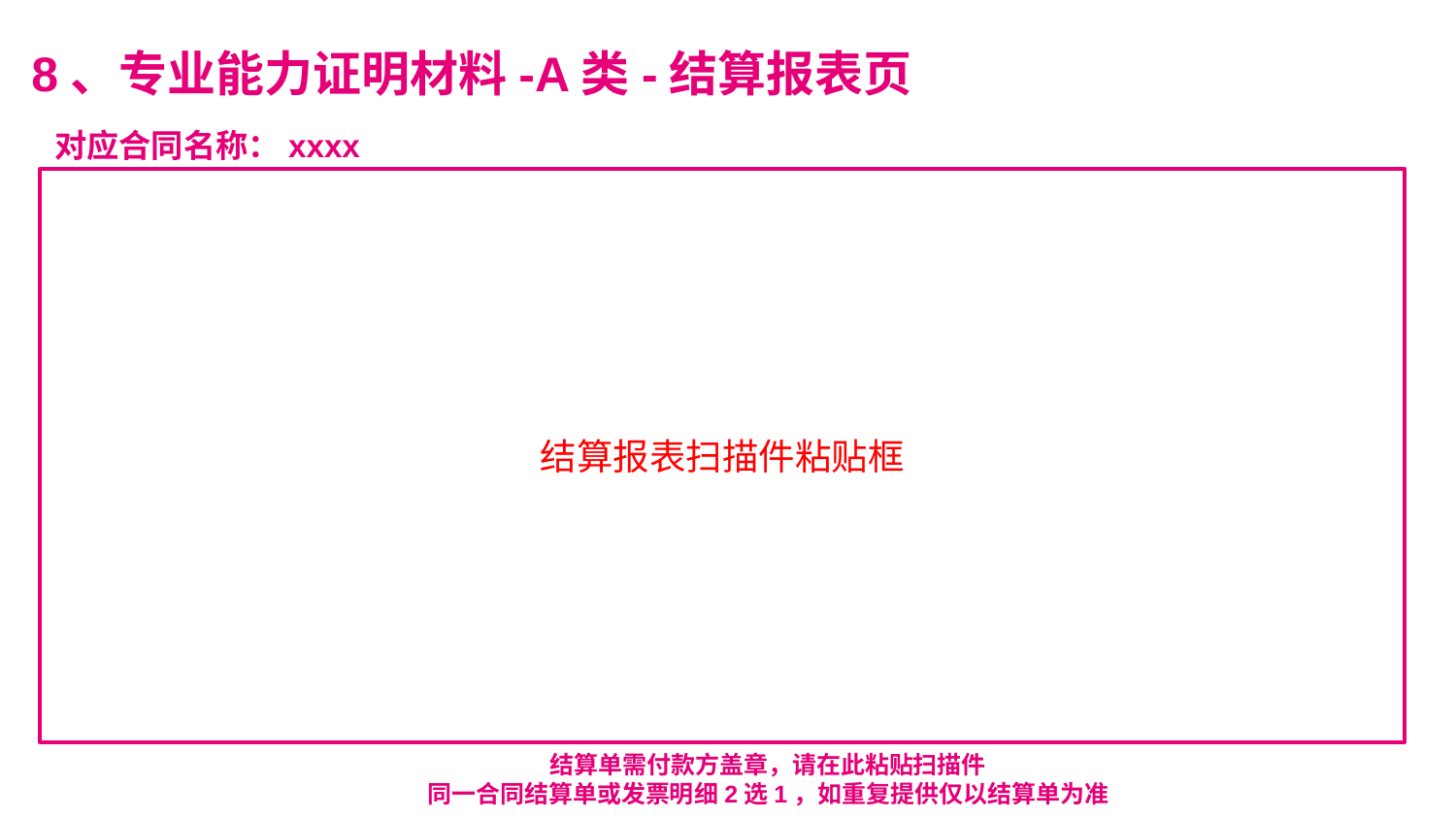

8、专业能力证明材料-A类-结算报表页
对应合同名称：xxxx
结算报表扫描件粘贴框
结算单需付款方盖章，请在此粘贴扫描件
同一合同结算单或发票明细2选1，如重复提供仅以结算单为准
11